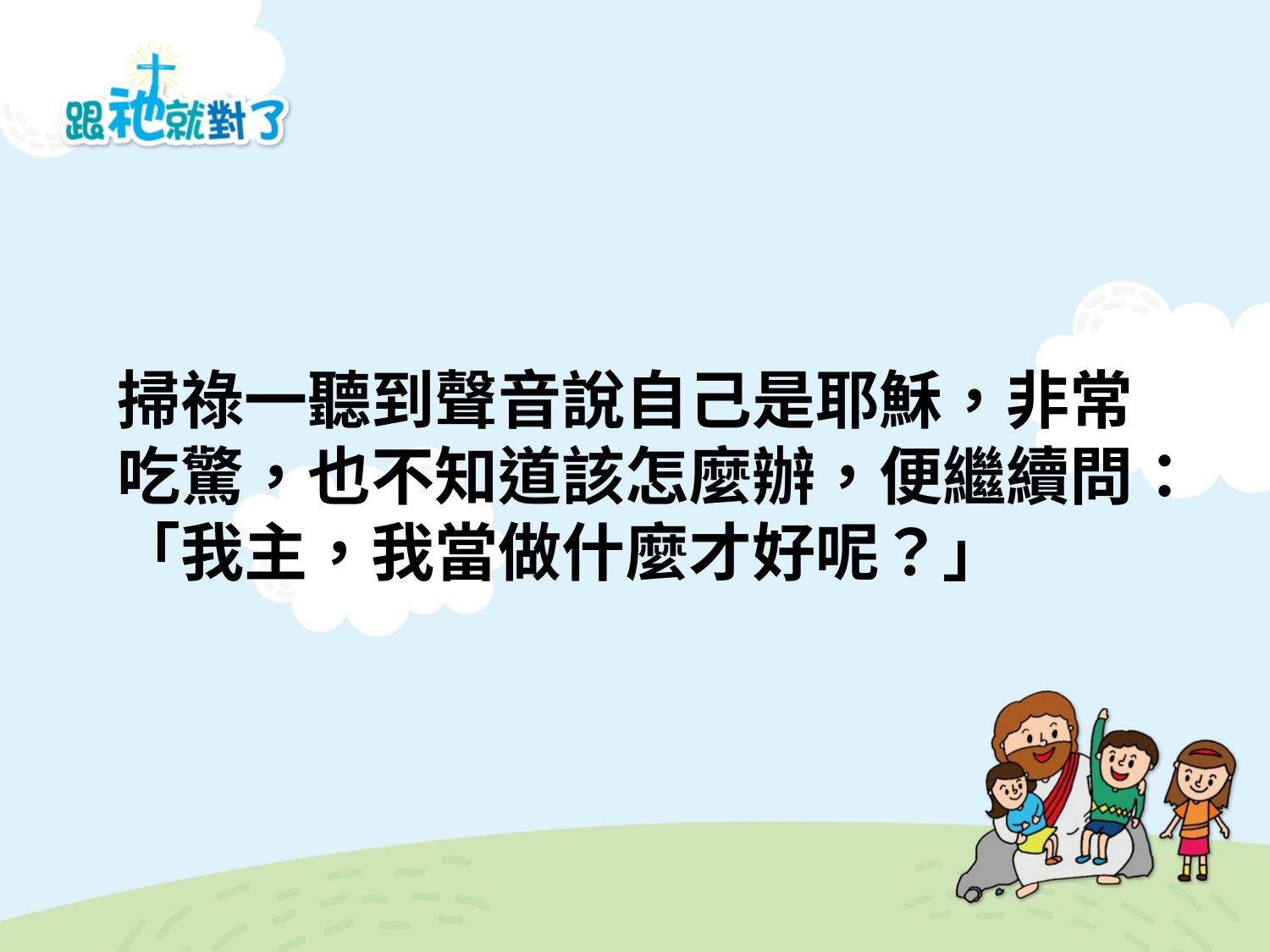

掃祿一聽到聲音說自己是耶穌，非常吃驚，也不知道該怎麼辦，便繼續問：「我主，我當做什麼才好呢？」